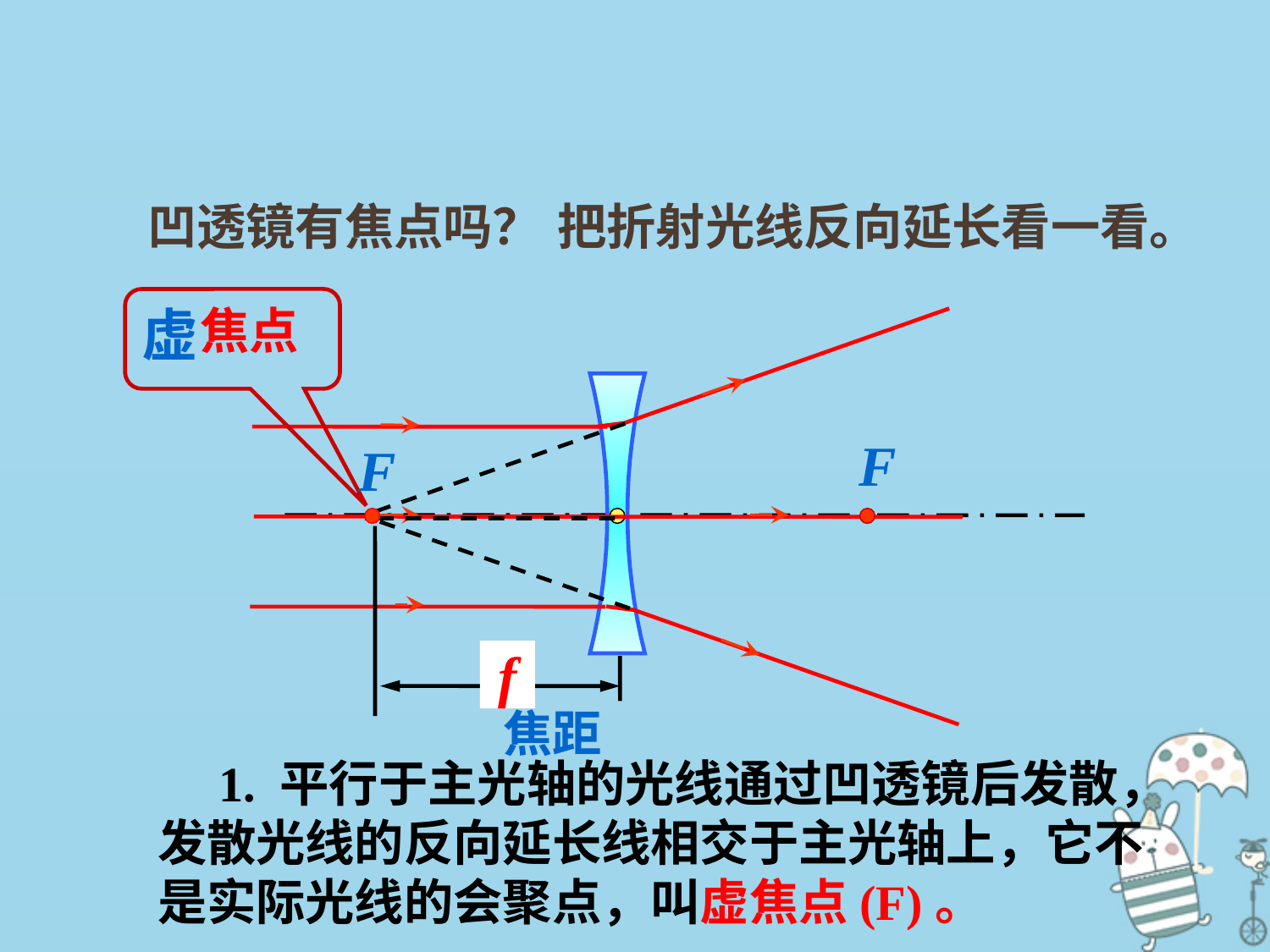

凹透镜有焦点吗？
把折射光线反向延长看一看。
  焦点
虚

F

F

f

焦距
     1. 平行于主光轴的光线通过凹透镜后发散，
发散光线的反向延长线相交于主光轴上，它不
是实际光线的会聚点，叫虚焦点(F)。